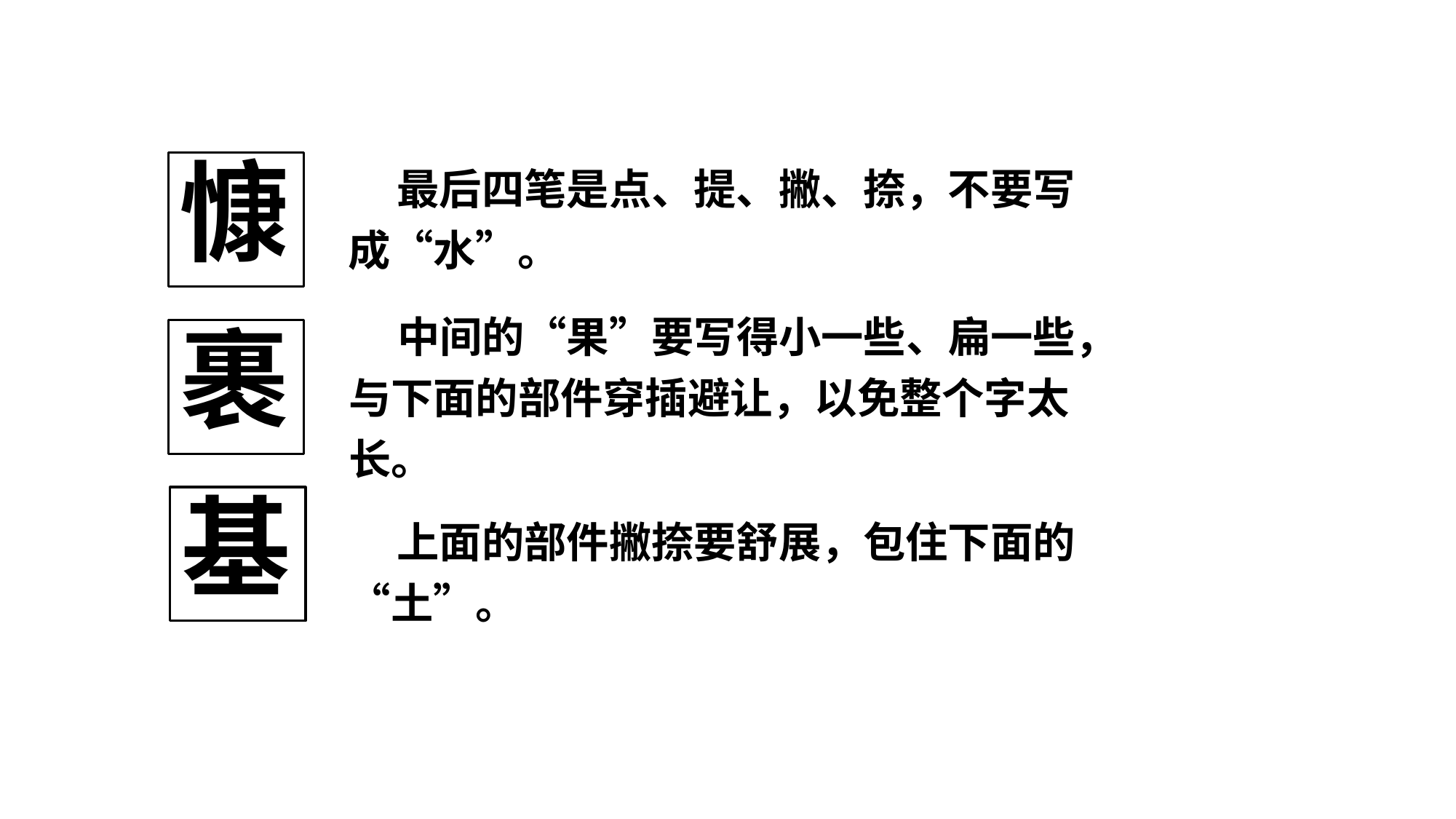

慷

    最后四笔是点、提、撇、捺，不要写成“水”。
    中间的“果”要写得小一些、扁一些，与下面的部件穿插避让，以免整个字太长。
裹

基

    上面的部件撇捺要舒展，包住下面的“土”。